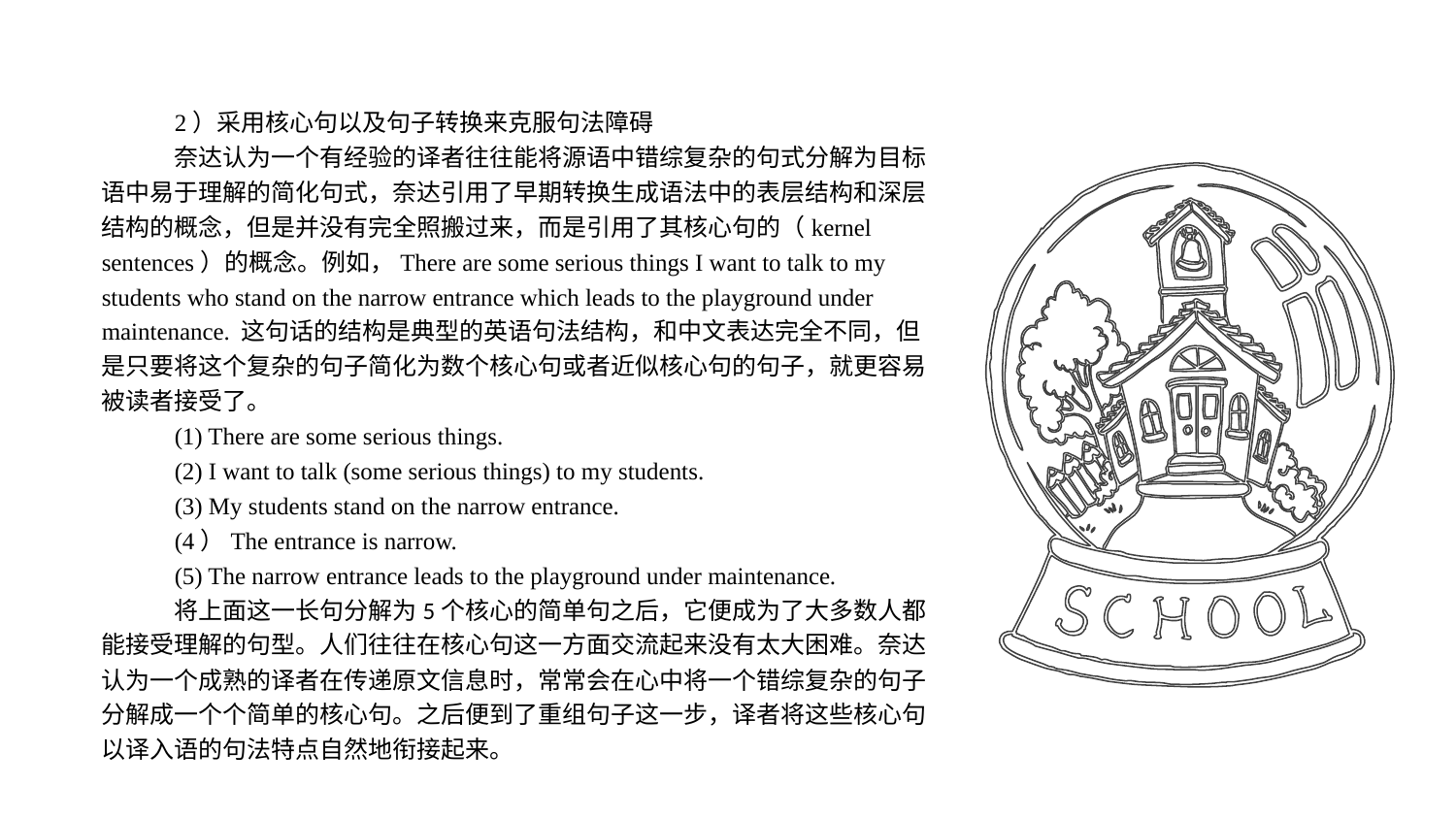

2）采用核心句以及句子转换来克服句法障碍
奈达认为一个有经验的译者往往能将源语中错综复杂的句式分解为目标语中易于理解的简化句式，奈达引用了早期转换生成语法中的表层结构和深层结构的概念，但是并没有完全照搬过来，而是引用了其核心句的（kernel sentences）的概念。例如，There are some serious things I want to talk to my students who stand on the narrow entrance which leads to the playground under maintenance. 这句话的结构是典型的英语句法结构，和中文表达完全不同，但是只要将这个复杂的句子简化为数个核心句或者近似核心句的句子，就更容易被读者接受了。
(1) There are some serious things.
(2) I want to talk (some serious things) to my students.
(3) My students stand on the narrow entrance.
(4）The entrance is narrow.
(5) The narrow entrance leads to the playground under maintenance.
将上面这一长句分解为5个核心的简单句之后，它便成为了大多数人都能接受理解的句型。人们往往在核心句这一方面交流起来没有太大困难。奈达认为一个成熟的译者在传递原文信息时，常常会在心中将一个错综复杂的句子分解成一个个简单的核心句。之后便到了重组句子这一步，译者将这些核心句以译入语的句法特点自然地衔接起来。